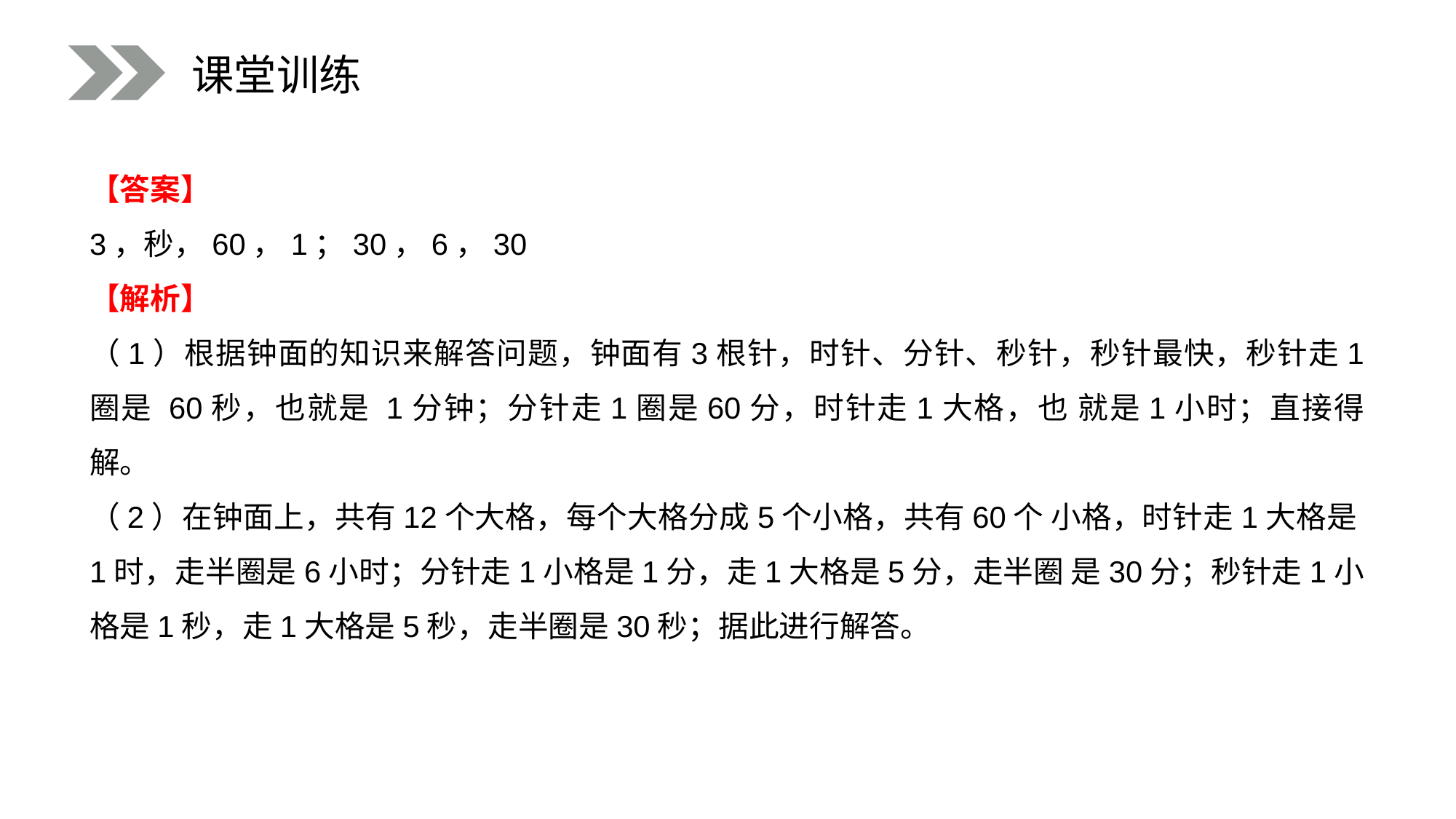

课堂训练
【答案】
3，秒，60，1；30，6，30
【解析】
（1）根据钟面的知识来解答问题，钟面有3根针，时针、分针、秒针，秒针最快，秒针走1 圈是 60秒，也就是 1分钟；分针走1圈是60分，时针走1大格，也 就是1小时；直接得解。
（2）在钟面上，共有12个大格，每个大格分成5个小格，共有60个 小格，时针走1大格是1时，走半圈是6小时；分针走1小格是1分，走1大格是5分，走半圈 是30分；秒针走1小格是1秒，走1大格是5秒，走半圈是30秒；据此进行解答。